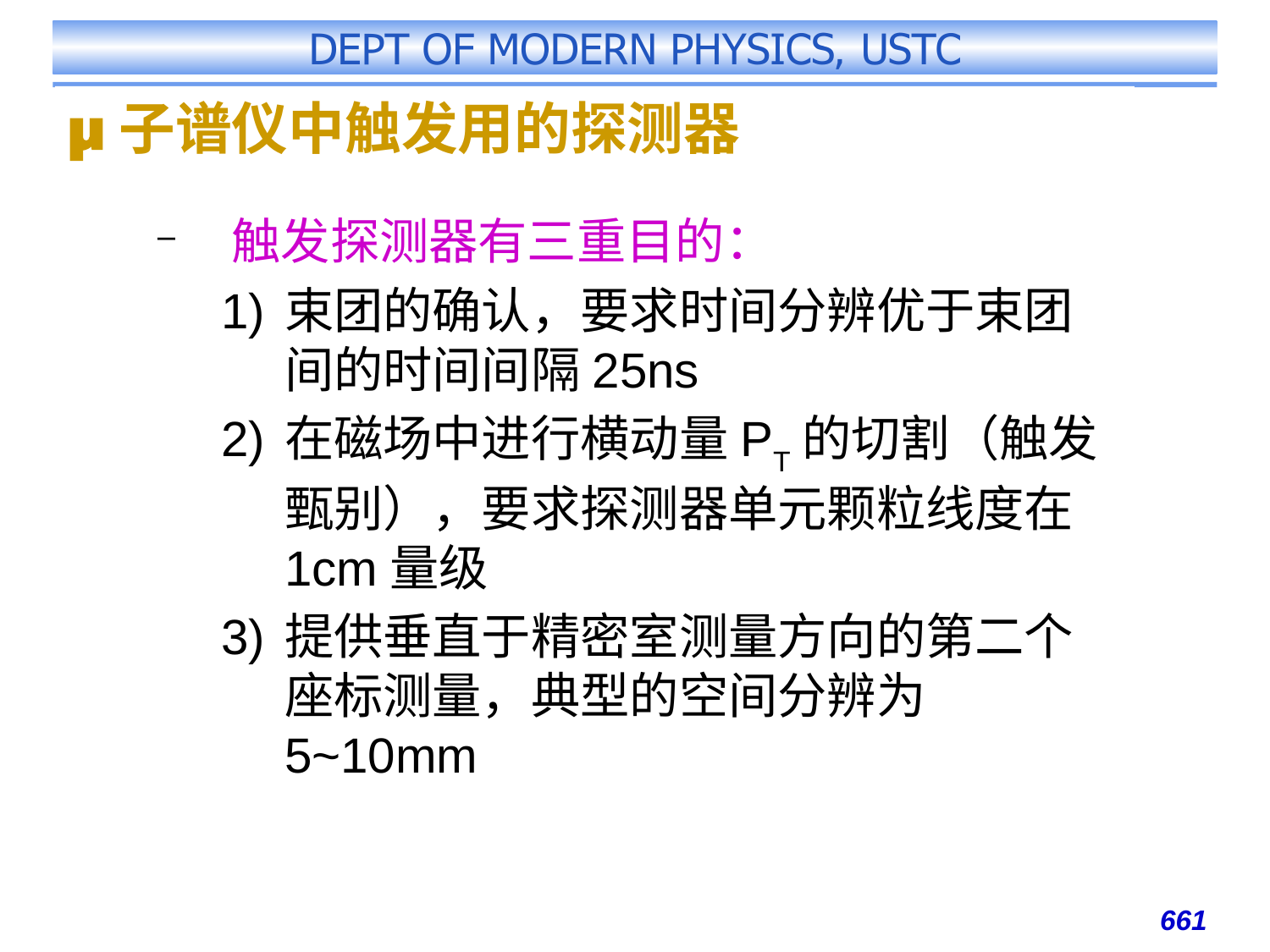

# μ子谱仪中触发用的探测器

触发探测器有三重目的：
束团的确认，要求时间分辨优于束团间的时间间隔25ns
在磁场中进行横动量PT的切割（触发甄别），要求探测器单元颗粒线度在1cm量级
提供垂直于精密室测量方向的第二个座标测量，典型的空间分辨为5~10mm
661